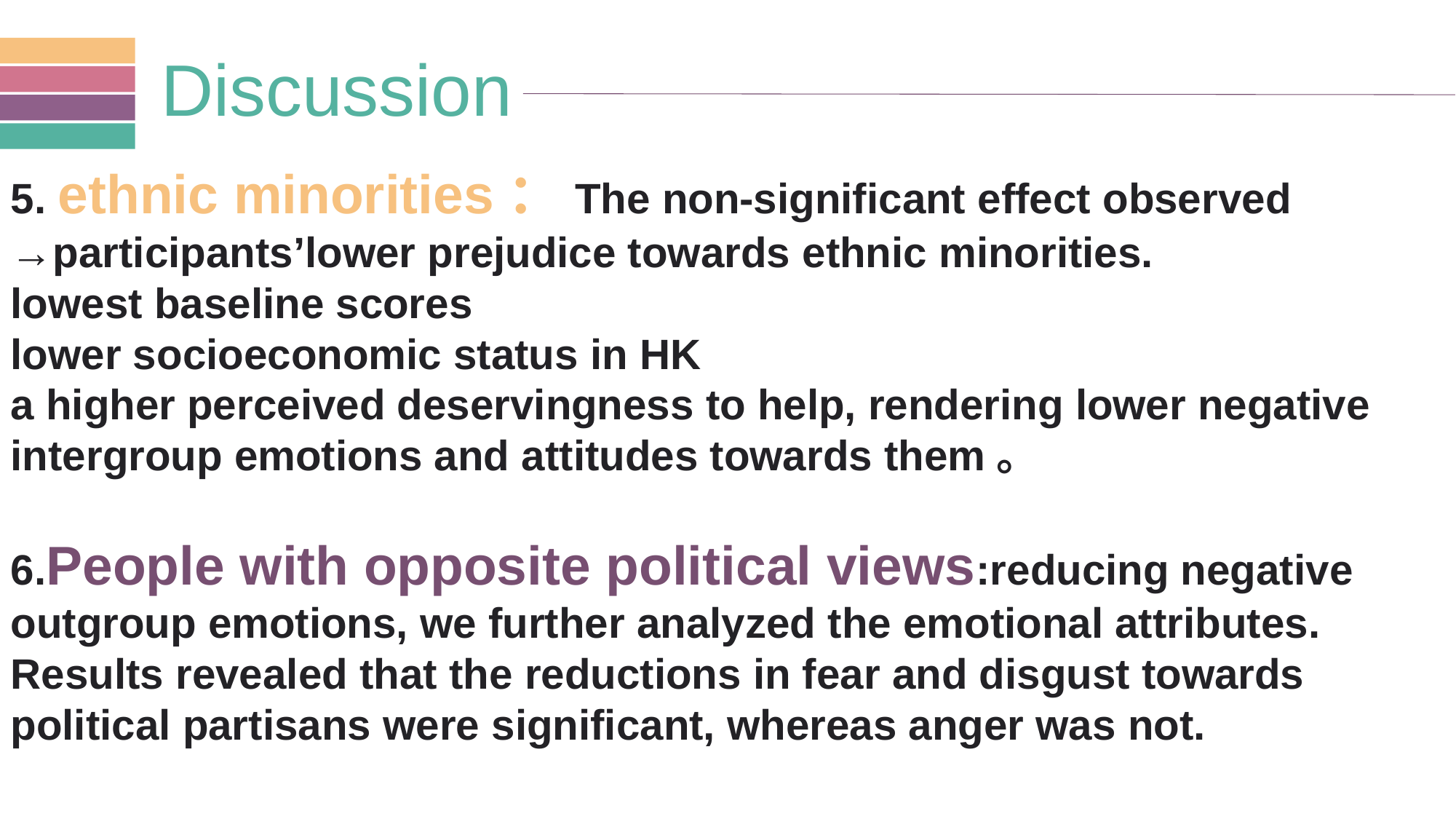

Discussion

5. ethnic minorities：The non-significant effect observed →participants’lower prejudice towards ethnic minorities.
lowest baseline scores
lower socioeconomic status in HK
a higher perceived deservingness to help, rendering lower negative intergroup emotions and attitudes towards them。

6.People with opposite political views:reducing negative outgroup emotions, we further analyzed the emotional attributes. Results revealed that the reductions in fear and disgust towards political partisans were significant, whereas anger was not.

PPT模板下载：www.1ppt.com/moban/     行业PPT模板：www.1ppt.com/hangye/
节日PPT模板：www.1ppt.com/jieri/           PPT素材下载：www.1ppt.com/sucai/
PPT背景图片：www.1ppt.com/beijing/      PPT图表下载：www.1ppt.com/tubiao/
优秀PPT下载：www.1ppt.com/xiazai/        PPT教程： www.1ppt.com/powerpoint/
Word教程： www.1ppt.com/word/              Excel教程：www.1ppt.com/excel/
资料下载：www.1ppt.com/ziliao/                PPT课件下载：www.1ppt.com/kejian/
范文下载：www.1ppt.com/fanwen/             试卷下载：www.1ppt.com/shiti/
教案下载：www.1ppt.com/jiaoan/
字体下载：www.1ppt.com/ziti/